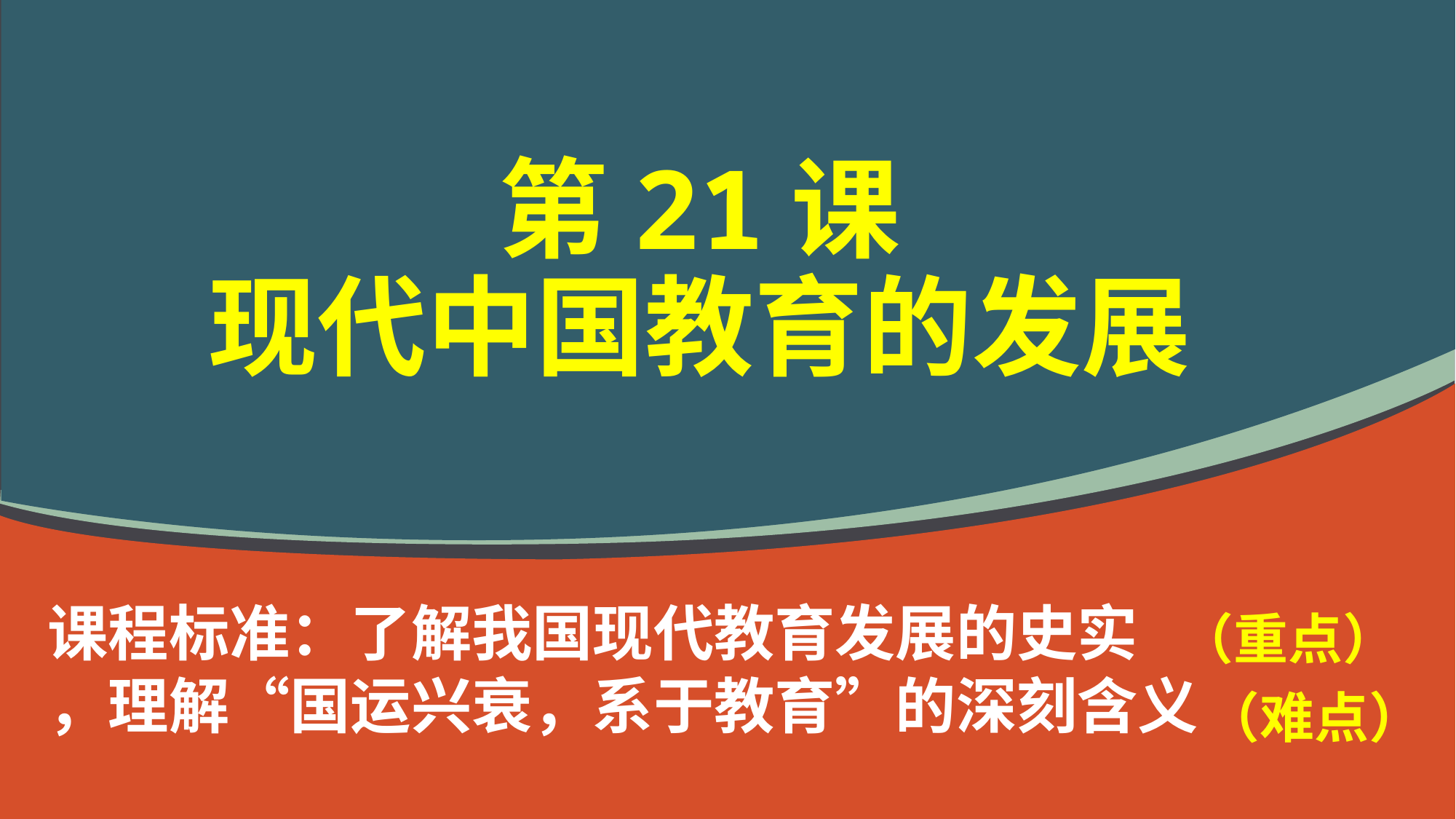

第21课
现代中国教育的发展

课程标准：了解我国现代教育发展的史实
，理解“国运兴衰，系于教育”的深刻含义
（重点）
（难点）